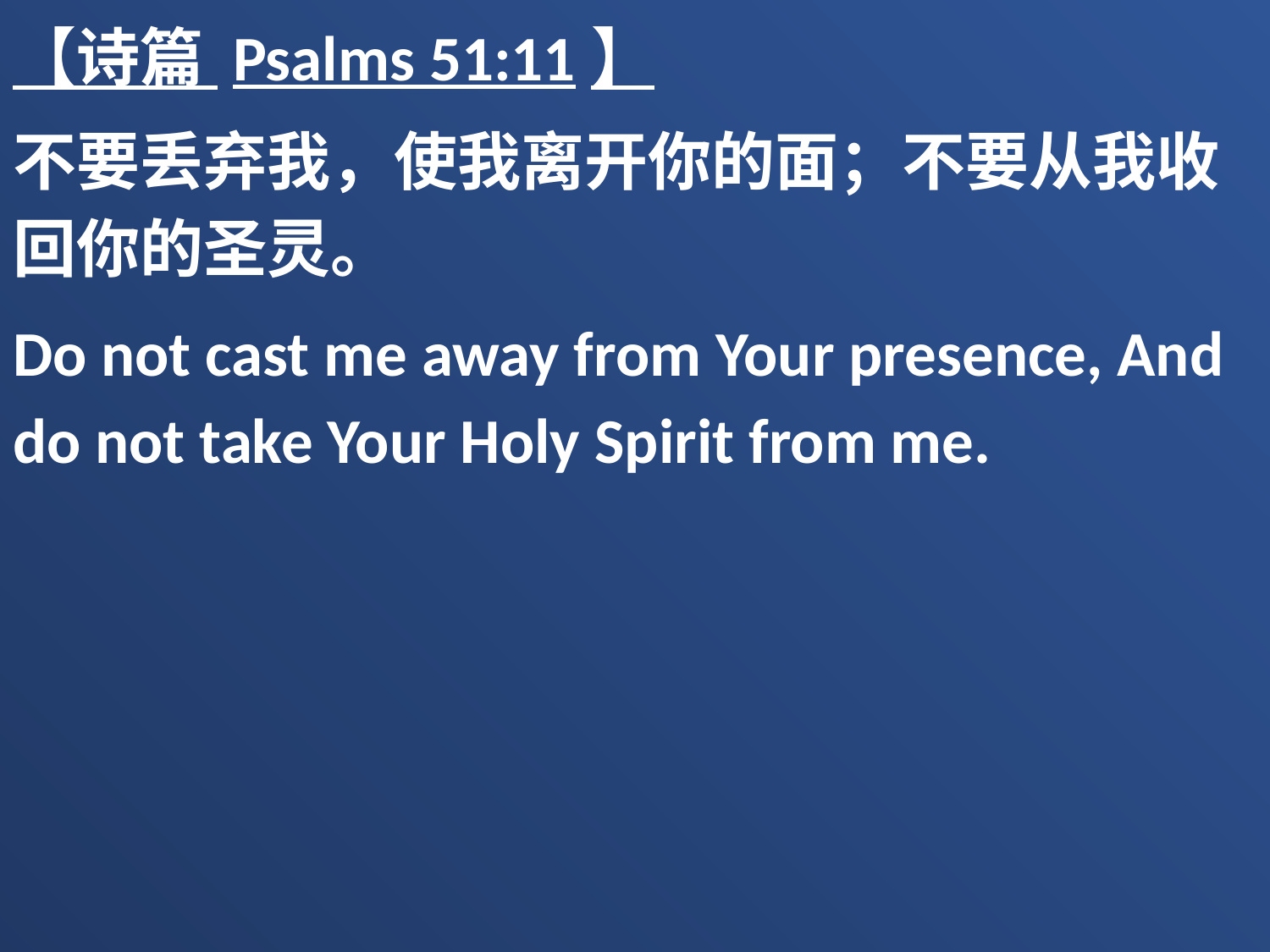

【诗篇 Psalms 51:11】
不要丢弃我，使我离开你的面；不要从我收回你的圣灵。
Do not cast me away from Your presence, And do not take Your Holy Spirit from me.